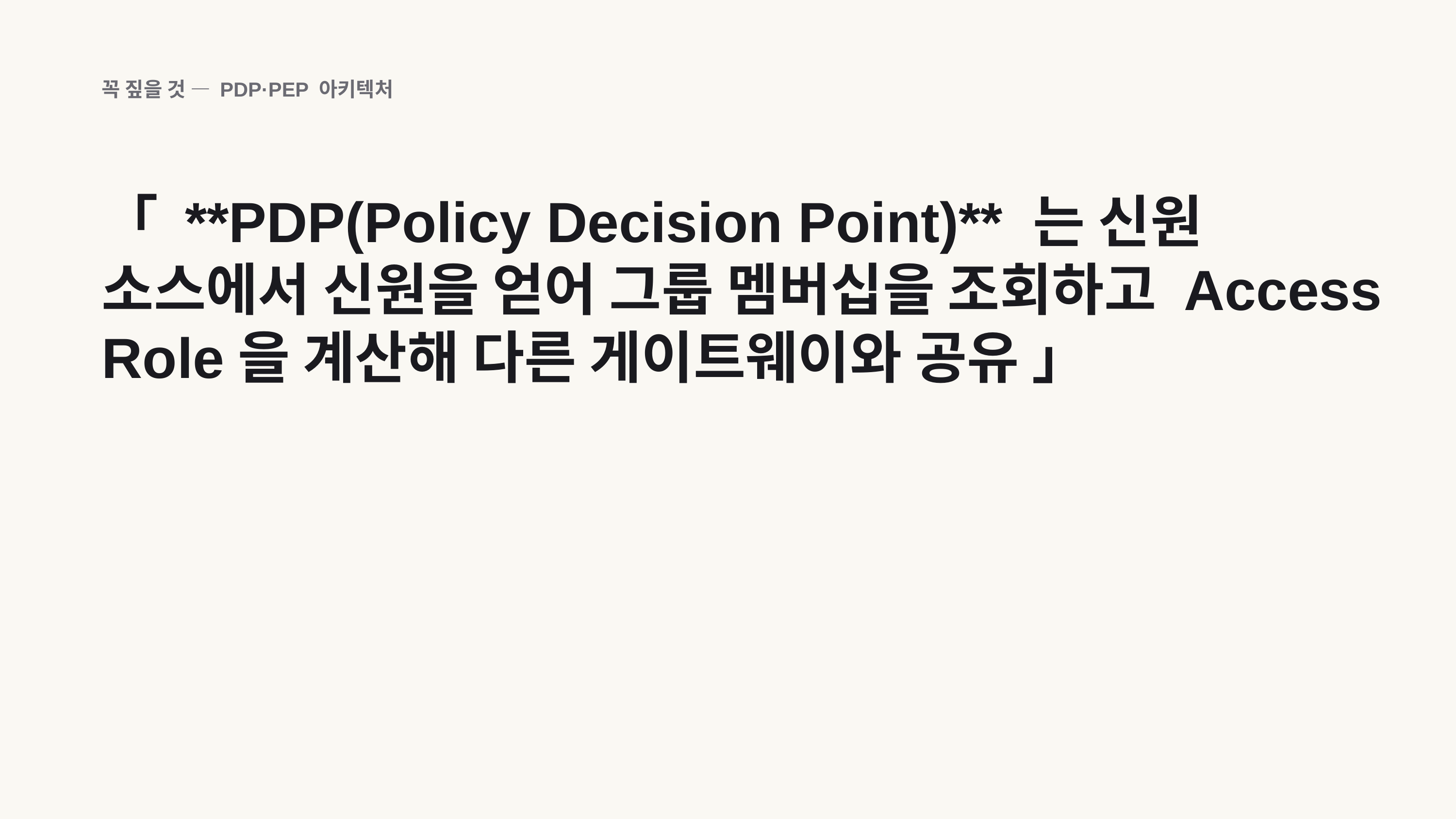

꼭 짚을 것 — PDP·PEP 아키텍처
「 **PDP(Policy Decision Point)** 는 신원 소스에서 신원을 얻어 그룹 멤버십을 조회하고 Access Role을 계산해 다른 게이트웨이와 공유 」